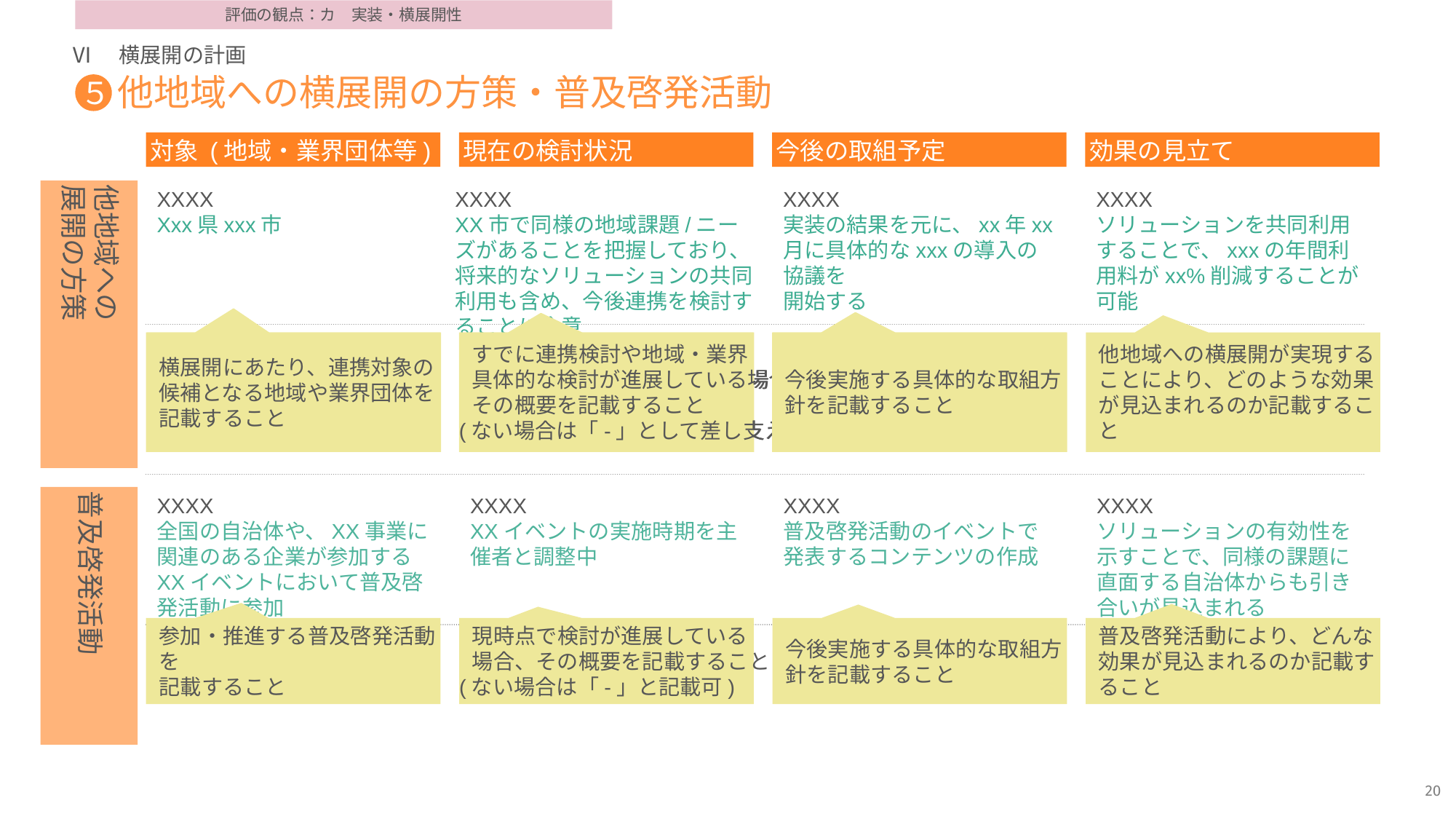

評価の観点：カ　実装・横展開性
Ⅵ　横展開の計画
# 他地域への横展開の方策・普及啓発活動
５
対象 (地域・業界団体等)
現在の検討状況
今後の取組予定
効果の見立て
他地域への
展開の方策
XXXX
Xxx県xxx市
XXXX
XX市で同様の地域課題/ニーズがあることを把握しており、将来的なソリューションの共同利用も含め、今後連携を検討することに合意
XXXX
実装の結果を元に、xx年xx月に具体的なxxxの導入の協議を
開始する
XXXX
ソリューションを共同利用することで、xxxの年間利用料がxx%削減することが可能
XXXX
XXXX
XXXX
XXXX
横展開にあたり、連携対象の候補となる地域や業界団体を記載すること
横展開にあたり、連携対象の候補となる地域や業界団体を記載すること
すでに連携検討や地域・業界
具体的な検討が進展している場合、
その概要を記載すること
(ない場合は「-」として差し支えない)
すでに連携検討や地域・業界
具体的な検討が進展している場合、
その概要を記載すること
(ない場合は「-」として差し支えない)
今後実施する具体的な取組方針を記載すること
今後実施する具体的な取組方針を記載すること
他地域への横展開が実現することにより、どのような効果が見込まれるのか記載すること
普及啓発活動
XXXX
全国の自治体や、XX事業に関連のある企業が参加するXXイベントにおいて普及啓発活動に参加
XXXX
XXイベントの実施時期を主催者と調整中
XXXX
普及啓発活動のイベントで発表するコンテンツの作成
XXXX
ソリューションの有効性を示すことで、同様の課題に直面する自治体からも引き合いが見込まれる

参加・推進する普及啓発活動を
記載すること
現時点で検討が進展している
場合、その概要を記載すること
(ない場合は「-」と記載可)
今後実施する具体的な取組方針を記載すること
普及啓発活動により、どんな効果が見込まれるのか記載すること
XXXX
XXXX
XXXX
XXXX